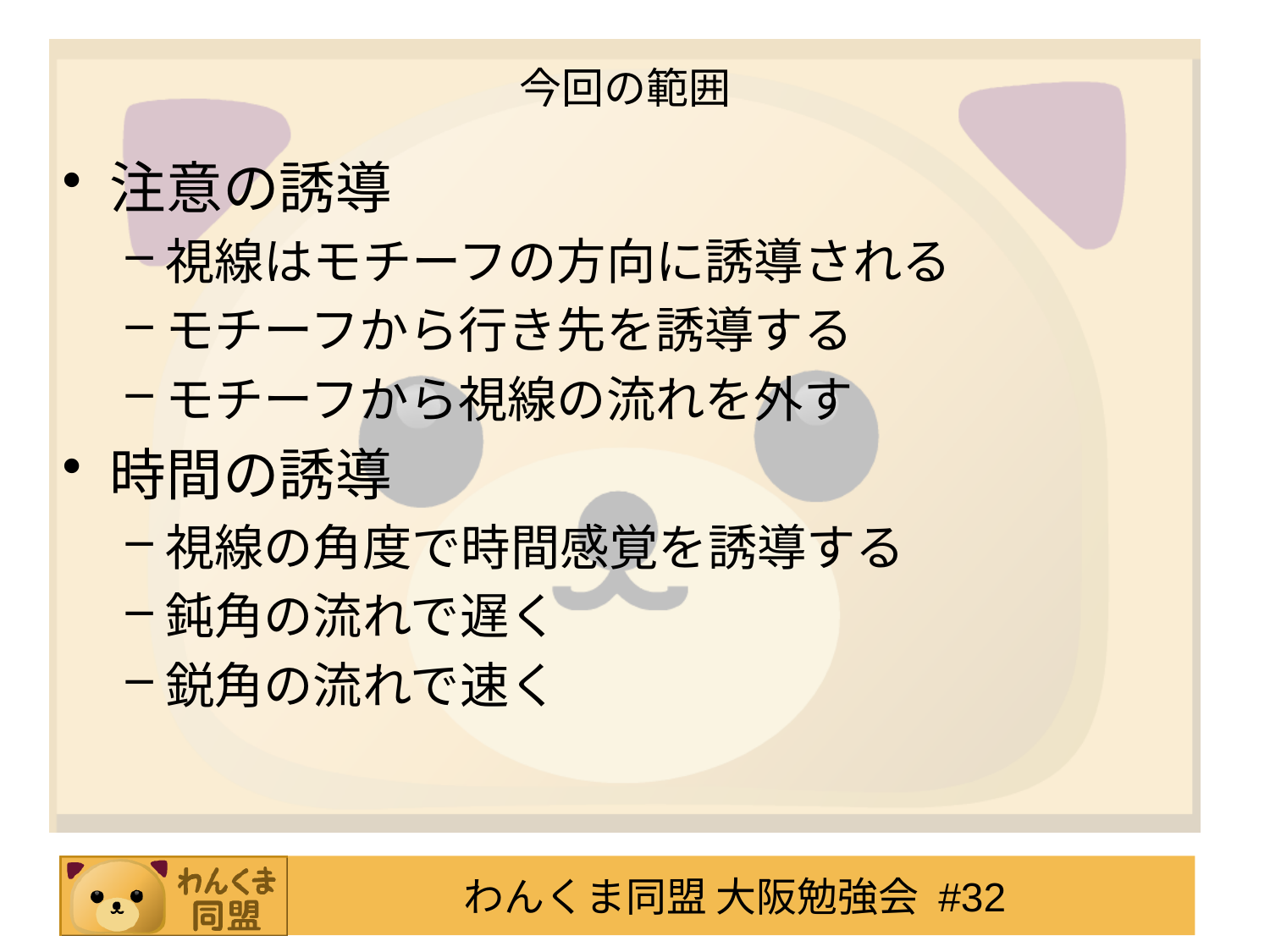

# 今回の範囲
注意の誘導
視線はモチーフの方向に誘導される
モチーフから行き先を誘導する
モチーフから視線の流れを外す
時間の誘導
視線の角度で時間感覚を誘導する
鈍角の流れで遅く
鋭角の流れで速く